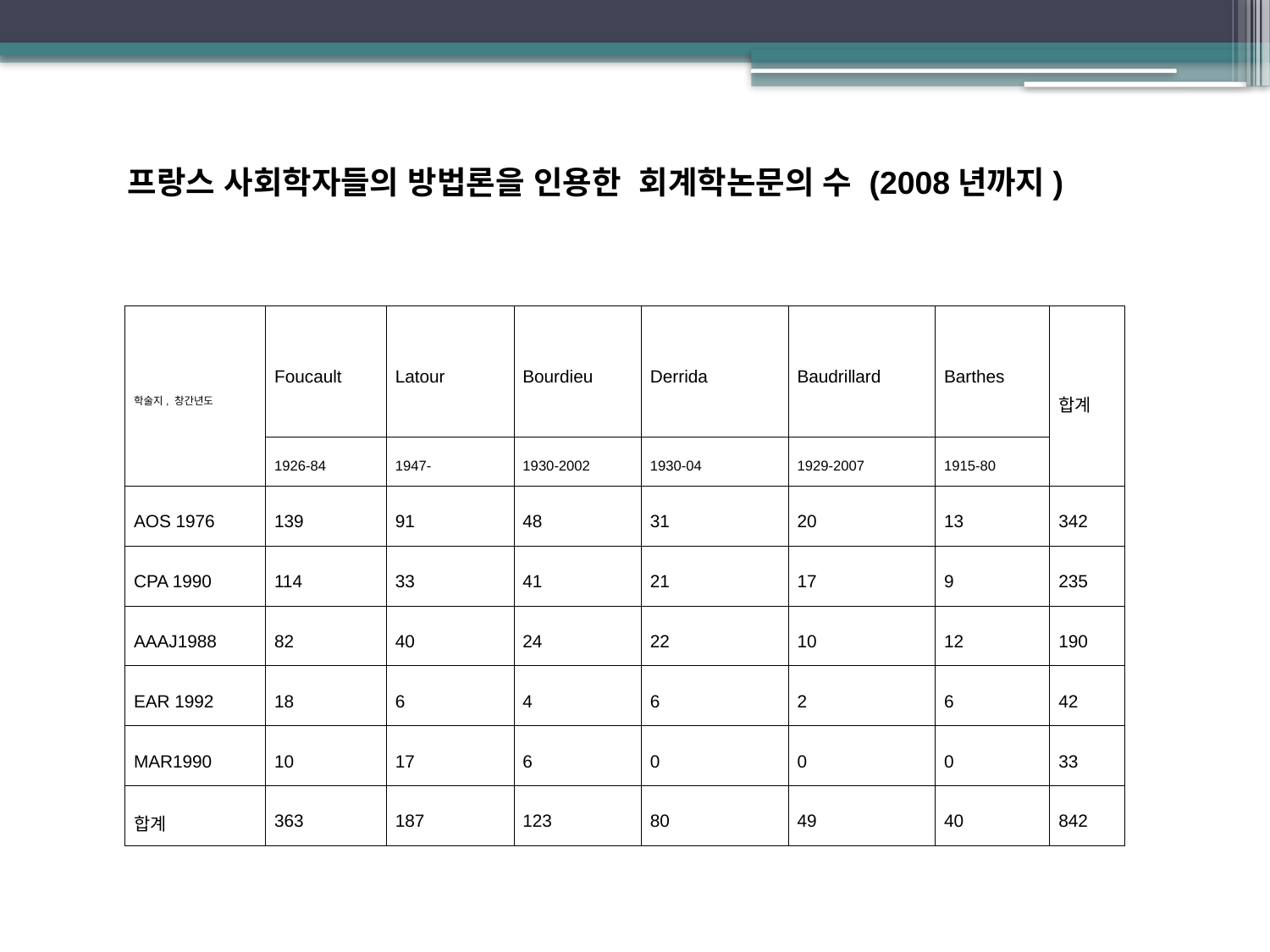

프랑스 사회학자들의 방법론을 인용한  회계학논문의 수 (2008년까지)
| 학술지, 창간년도 | Foucault | Latour | Bourdieu | Derrida | Baudrillard | Barthes | 합계 |
| --- | --- | --- | --- | --- | --- | --- | --- |
|  | 1926-84 | 1947- | 1930-2002 | 1930-04 | 1929-2007 | 1915-80 |  |
| AOS 1976 | 139 | 91 | 48 | 31 | 20 | 13 | 342 |
| CPA 1990 | 114 | 33 | 41 | 21 | 17 | 9 | 235 |
| AAAJ1988 | 82 | 40 | 24 | 22 | 10 | 12 | 190 |
| EAR 1992 | 18 | 6 | 4 | 6 | 2 | 6 | 42 |
| MAR1990 | 10 | 17 | 6 | 0 | 0 | 0 | 33 |
| 합계 | 363 | 187 | 123 | 80 | 49 | 40 | 842 |